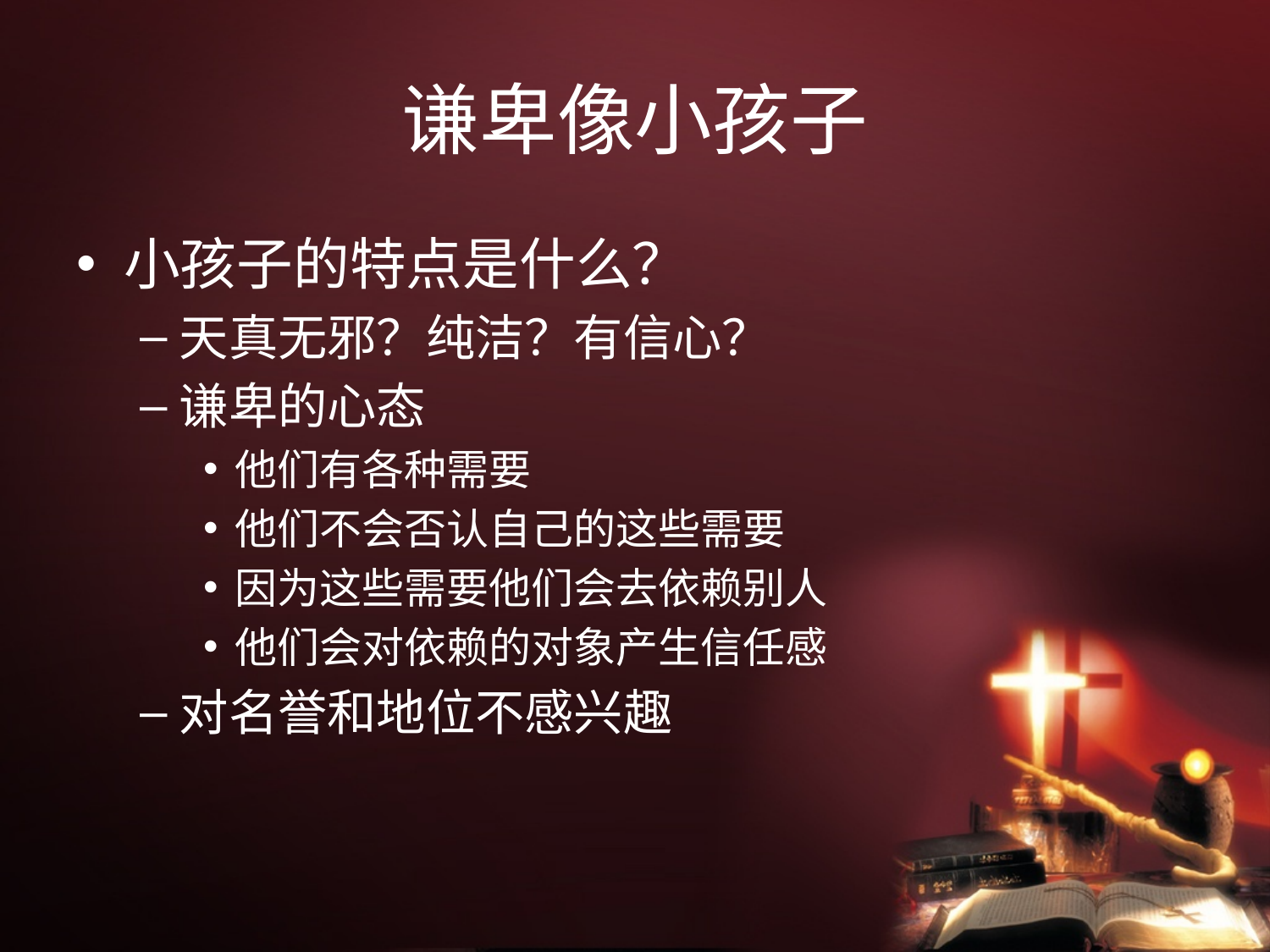

# 谦卑像小孩子
小孩子的特点是什么？
天真无邪？纯洁？有信心？
谦卑的心态
他们有各种需要
他们不会否认自己的这些需要
因为这些需要他们会去依赖别人
他们会对依赖的对象产生信任感
对名誉和地位不感兴趣